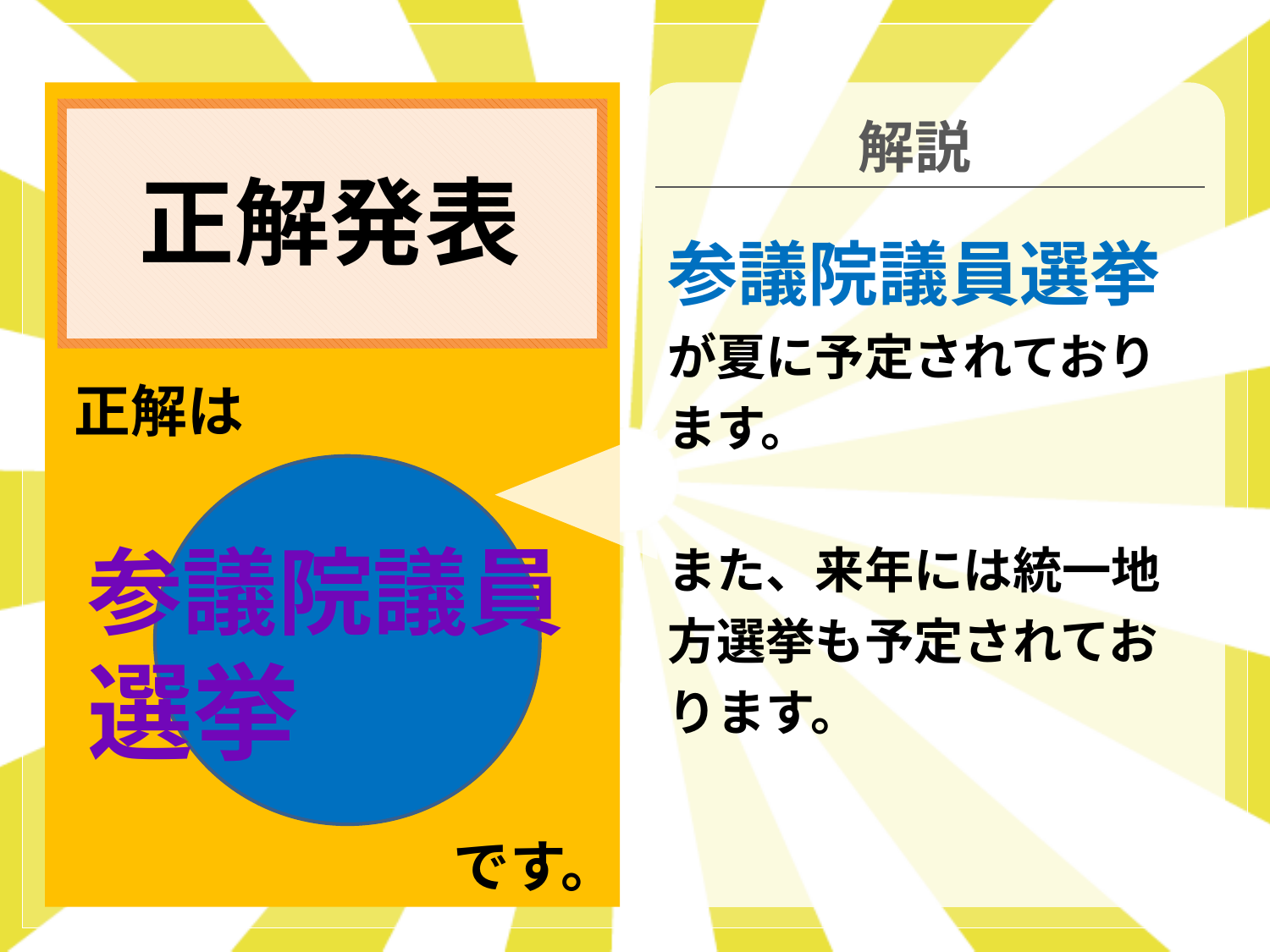

解説
正解発表
参議院議員選挙が夏に予定されております。

また、来年には統一地方選挙も予定されております。
正解は

参議院議員
選挙
です。